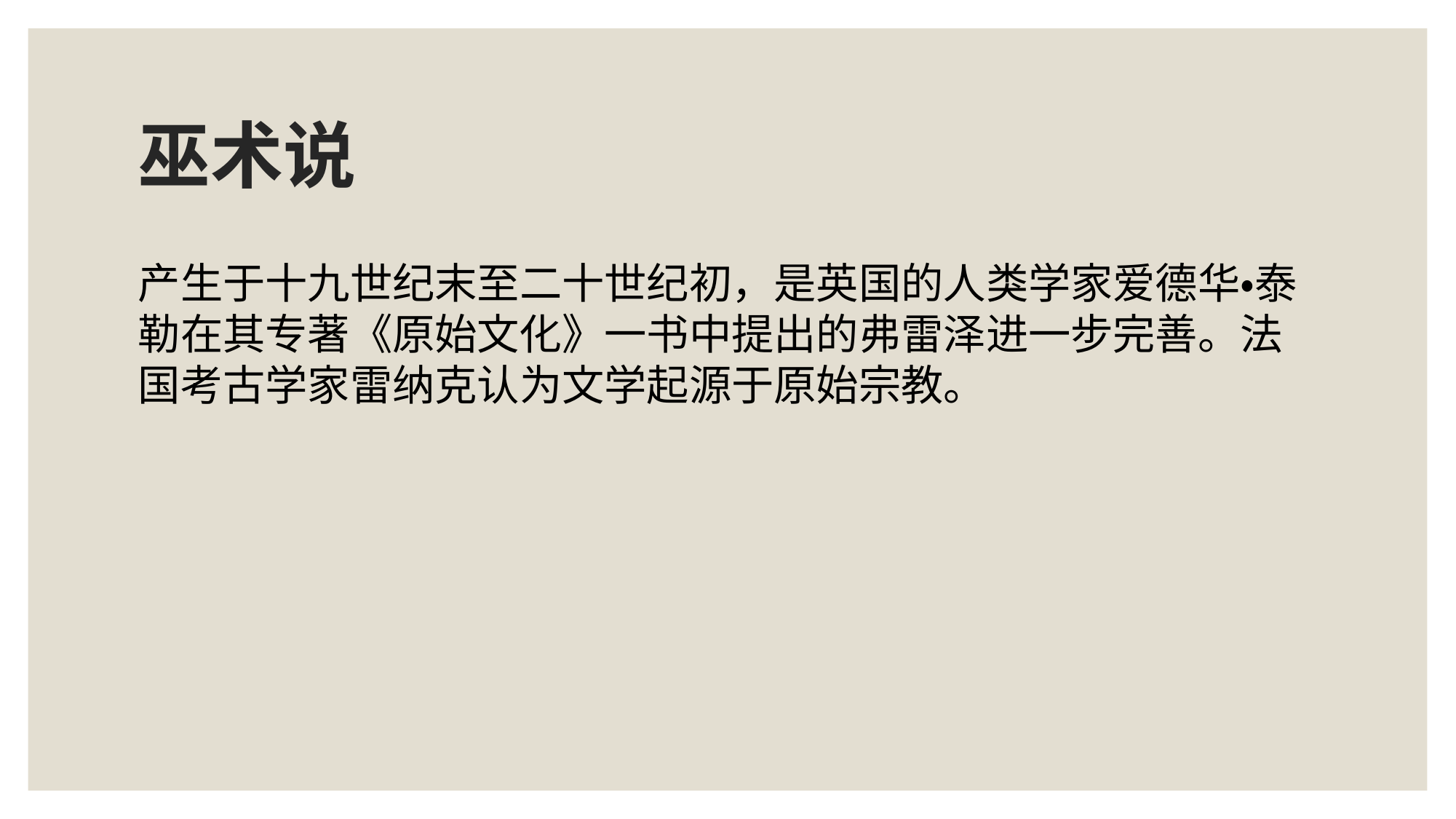

# 巫术说
产生于十九世纪末至二十世纪初，是英国的人类学家爱德华•泰勒在其专著《原始文化》一书中提出的弗雷泽进一步完善。法国考古学家雷纳克认为文学起源于原始宗教。